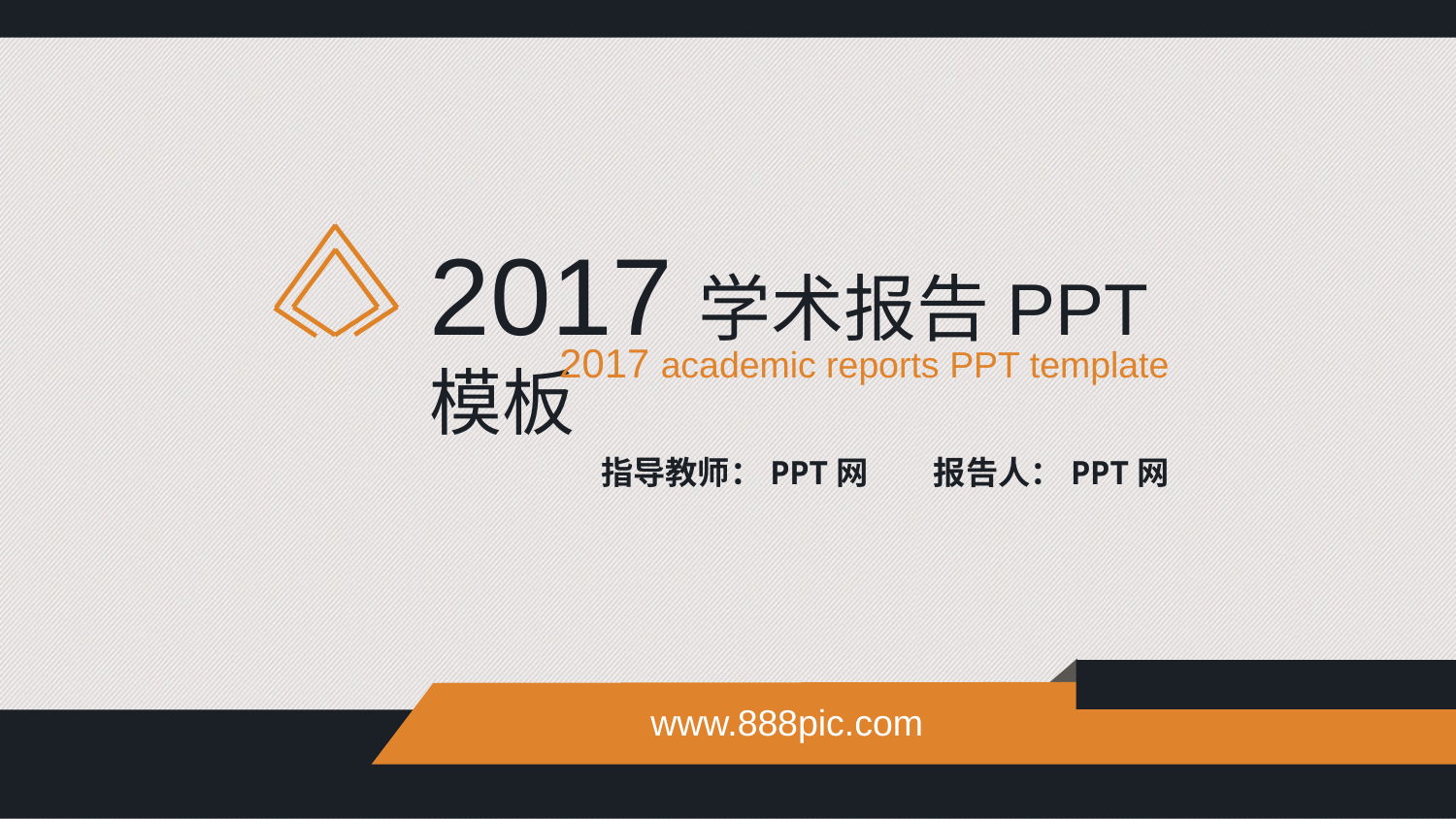

2017学术报告PPT模板
 2017 academic reports PPT template
指导教师：PPT网         报告人：PPT网

www.888pic.com